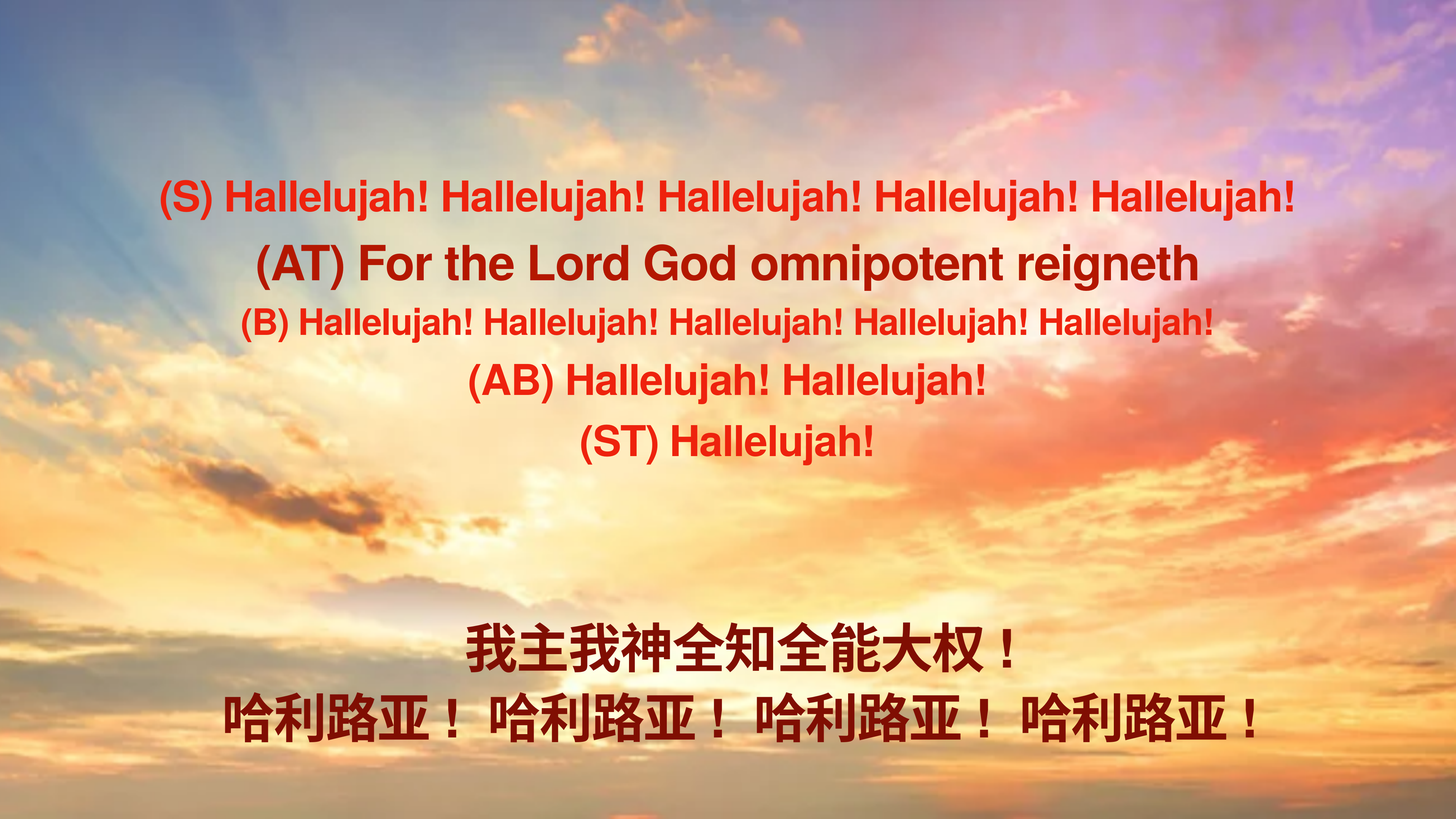

(S) Hallelujah! Hallelujah! Hallelujah! Hallelujah! Hallelujah!
(AT) For the Lord God omnipotent reigneth
(B) Hallelujah! Hallelujah! Hallelujah! Hallelujah! Hallelujah!
(AB) Hallelujah! Hallelujah!
(ST) Hallelujah!
我主我神全知全能大权!
哈利路亚! 哈利路亚! 哈利路亚! 哈利路亚!